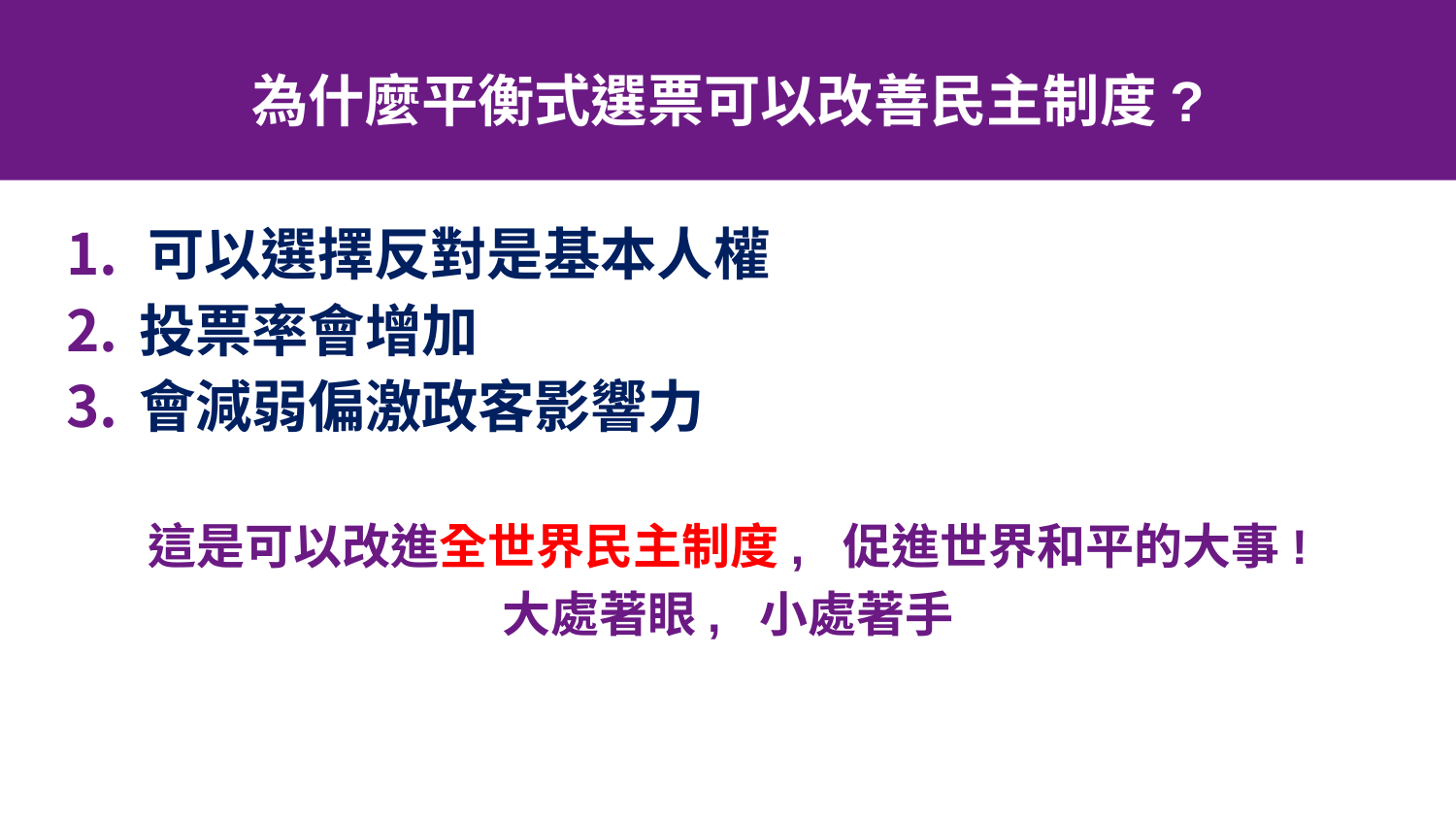

# 為什麼平衡式選票可以改善民主制度?
可以選擇反對是基本人權
投票率會增加
會減弱偏激政客影響力

這是可以改進全世界民主制度,  促進世界和平的大事!
大處著眼,  小處著手